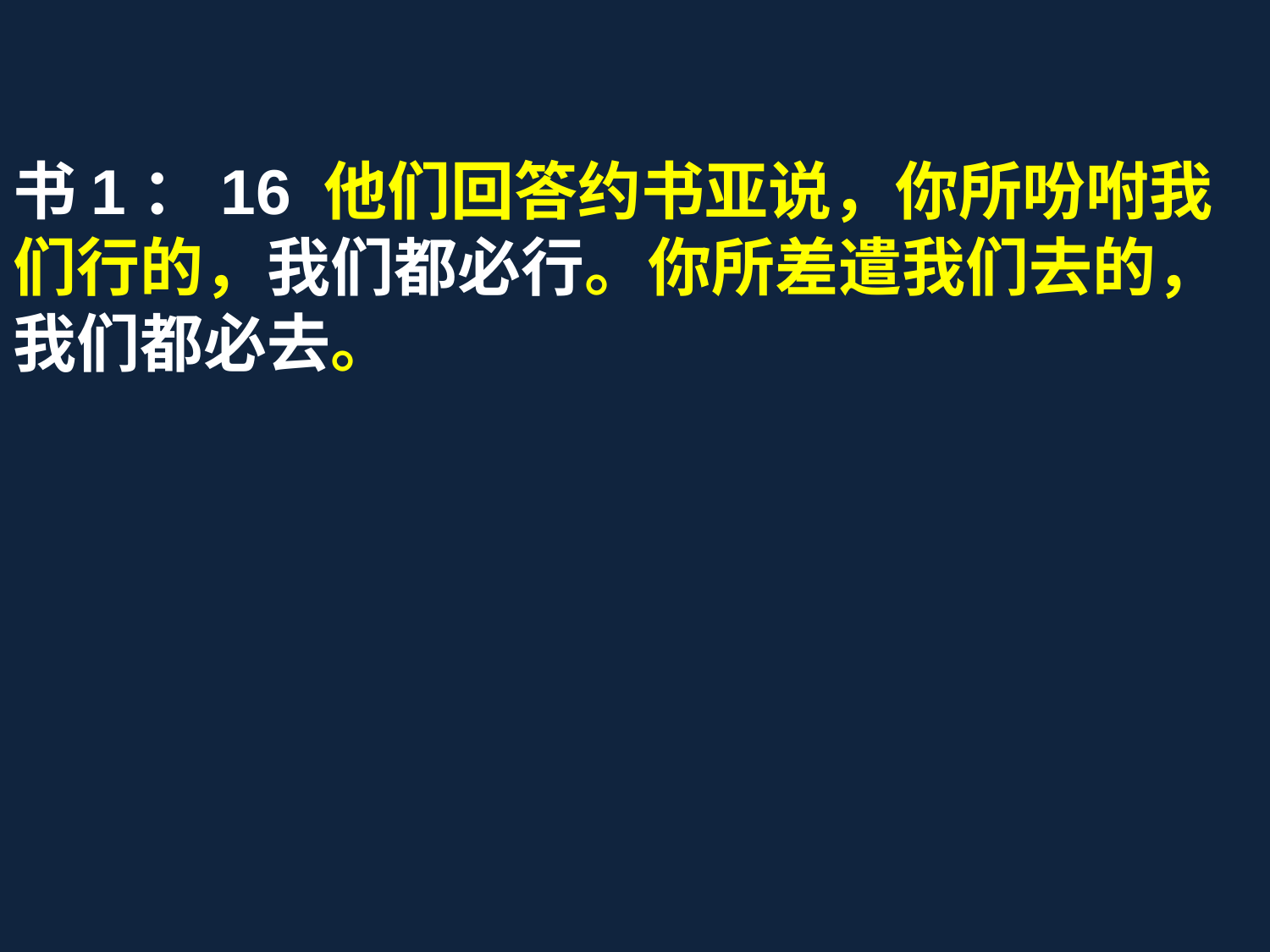

# 书1：16 他们回答约书亚说，你所吩咐我们行的，我们都必行。你所差遣我们去的，我们都必去。